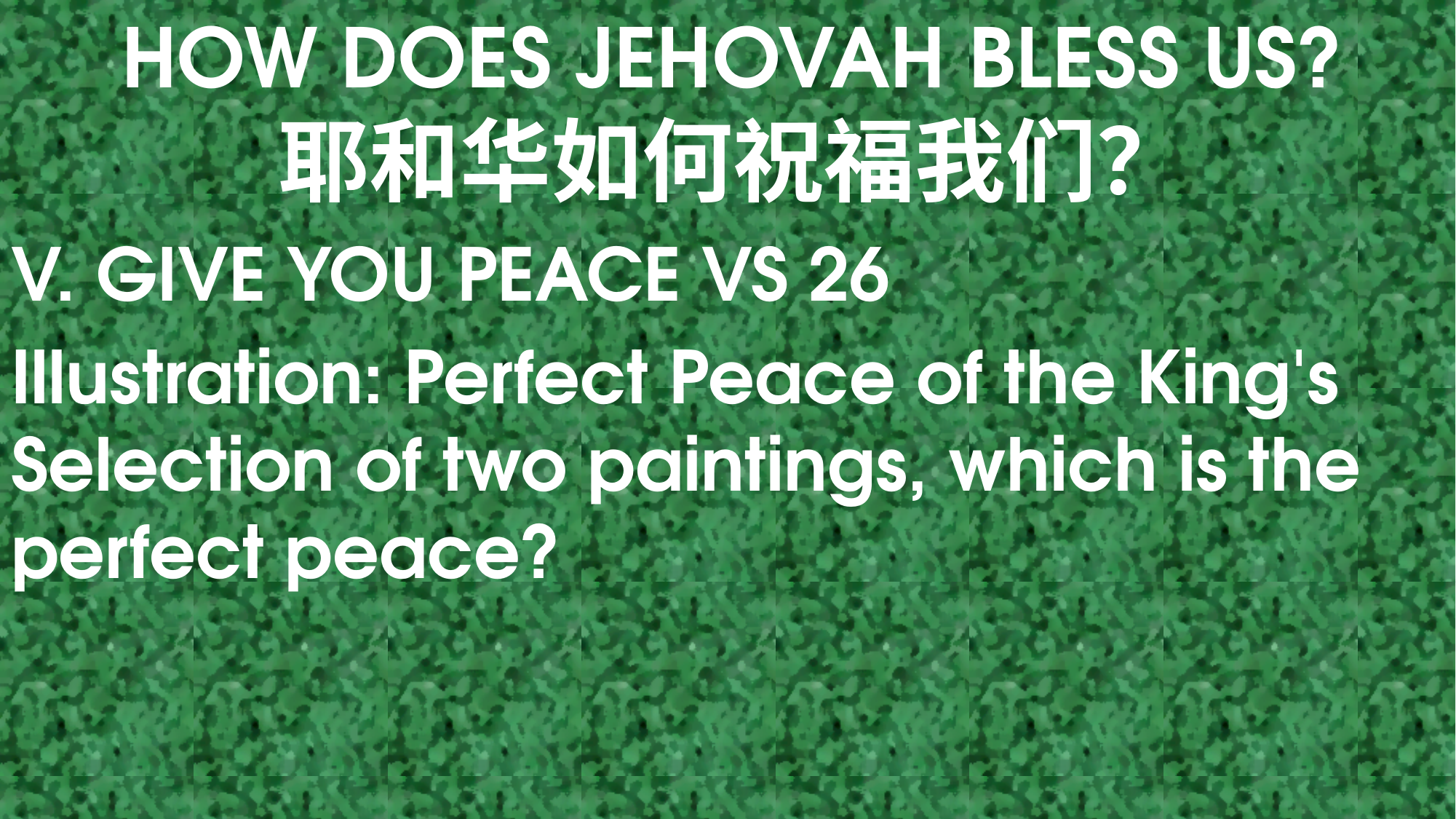

# HOW DOES JEHOVAH BLESS US? 耶和华如何祝福我们？
V. GIVE YOU PEACE VS 26
Illustration: Perfect Peace of the King's Selection of two paintings, which is the perfect peace?